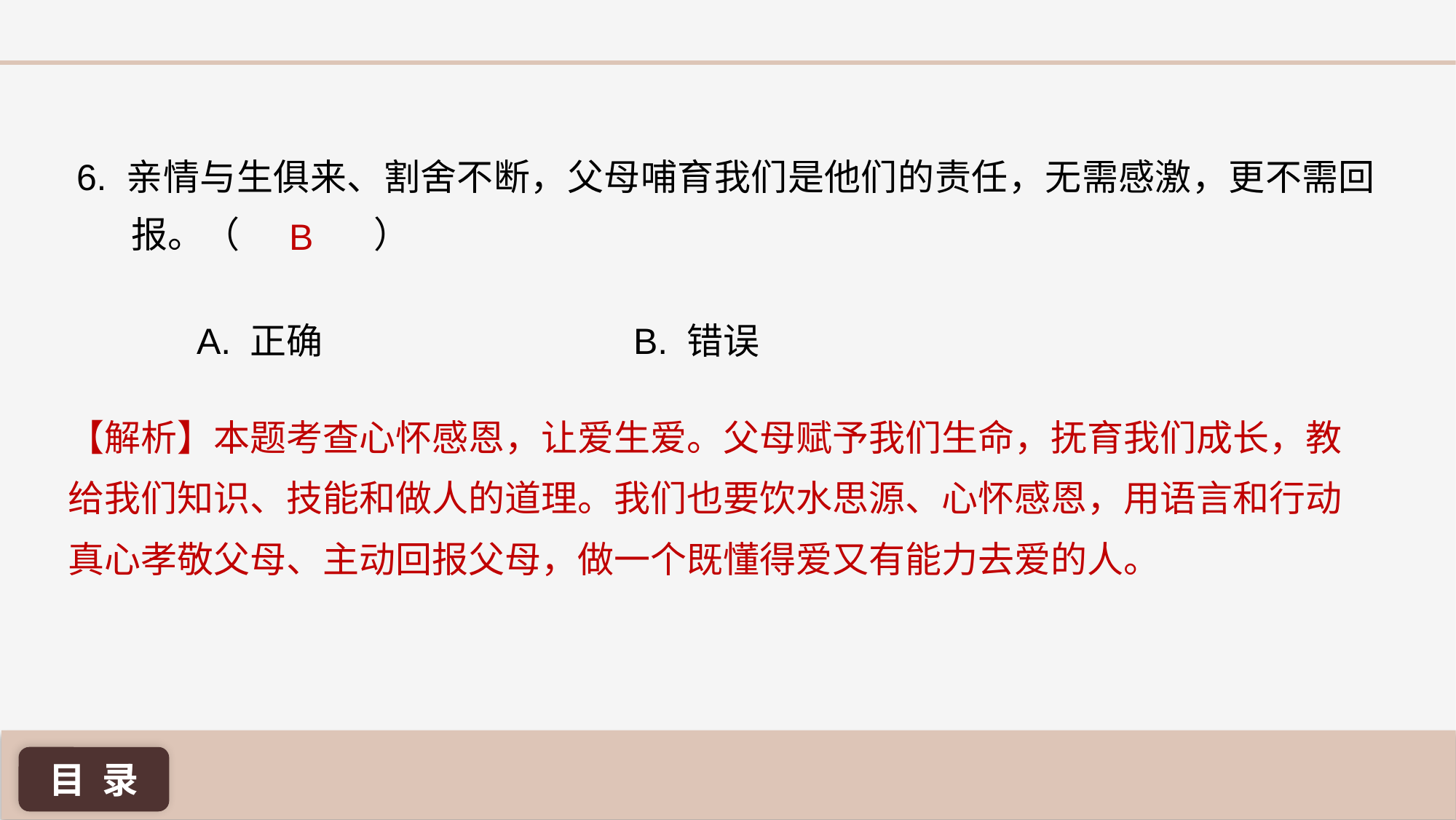

6. 亲情与生俱来、割舍不断，父母哺育我们是他们的责任，无需感激，更不需回报。（	   ）
B
A. 正确 			B. 错误
【解析】本题考查心怀感恩，让爱生爱。父母赋予我们生命，抚育我们成长，教给我们知识、技能和做人的道理。我们也要饮水思源、心怀感恩，用语言和行动真心孝敬父母、主动回报父母，做一个既懂得爱又有能力去爱的人。